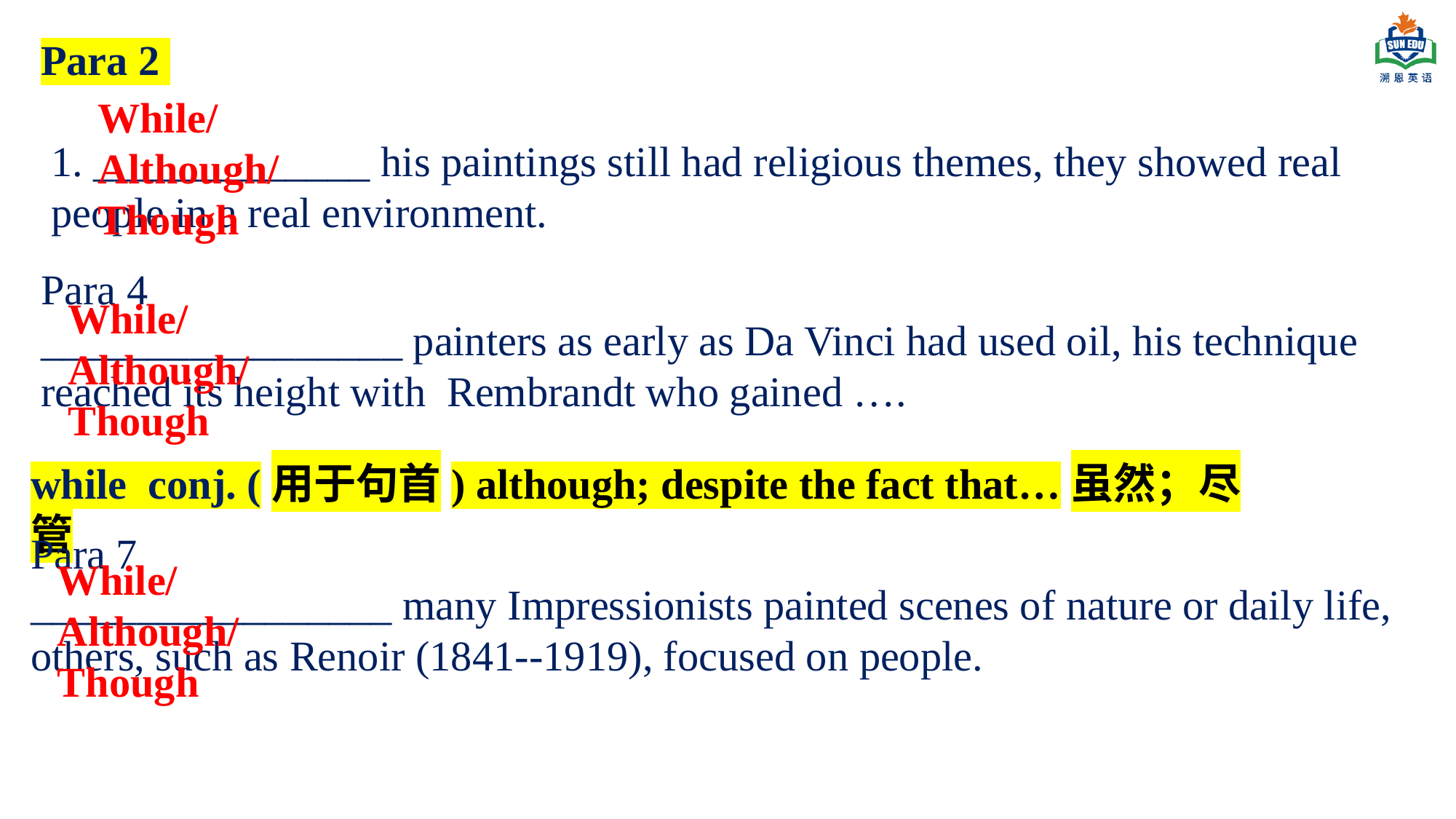

Para 2
While/Although/Though
1. _____________ his paintings still had religious themes, they showed real people in a real environment.
Para 4
_________________ painters as early as Da Vinci had used oil, his technique reached its height with  Rembrandt who gained ….
While/Although/Though
while  conj. (用于句首) although; despite the fact that…虽然；尽管
Para 7
_________________ many Impressionists painted scenes of nature or daily life, others, such as Renoir (1841--1919), focused on people.
While/Although/Though